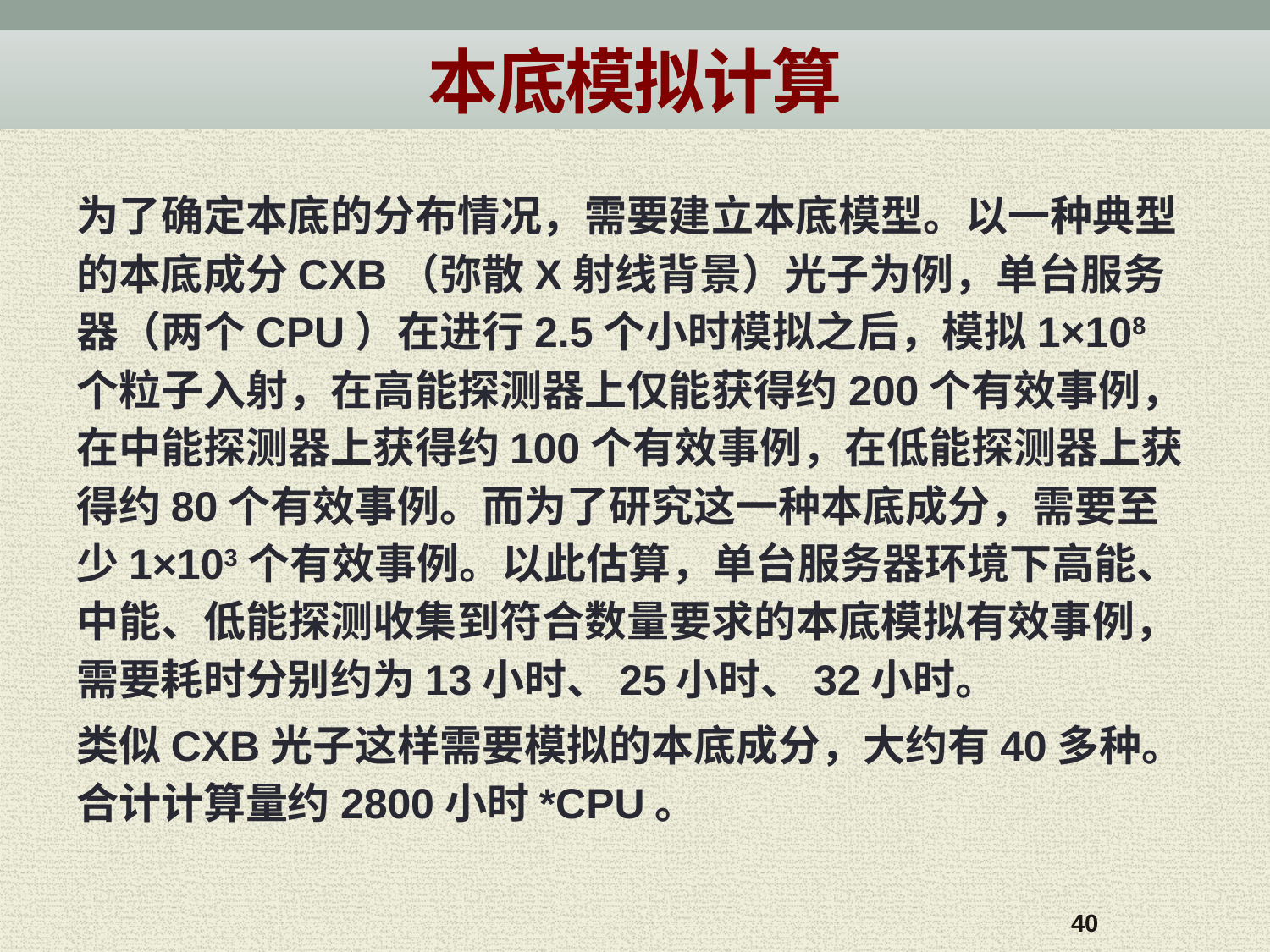

本底模拟计算
为了确定本底的分布情况，需要建立本底模型。以一种典型的本底成分CXB（弥散X射线背景）光子为例，单台服务器（两个CPU）在进行2.5个小时模拟之后，模拟1×108个粒子入射，在高能探测器上仅能获得约200个有效事例，在中能探测器上获得约100个有效事例，在低能探测器上获得约80个有效事例。而为了研究这一种本底成分，需要至少1×103个有效事例。以此估算，单台服务器环境下高能、中能、低能探测收集到符合数量要求的本底模拟有效事例，需要耗时分别约为13小时、25小时、32小时。
类似CXB光子这样需要模拟的本底成分，大约有40多种。合计计算量约2800小时*CPU。

40